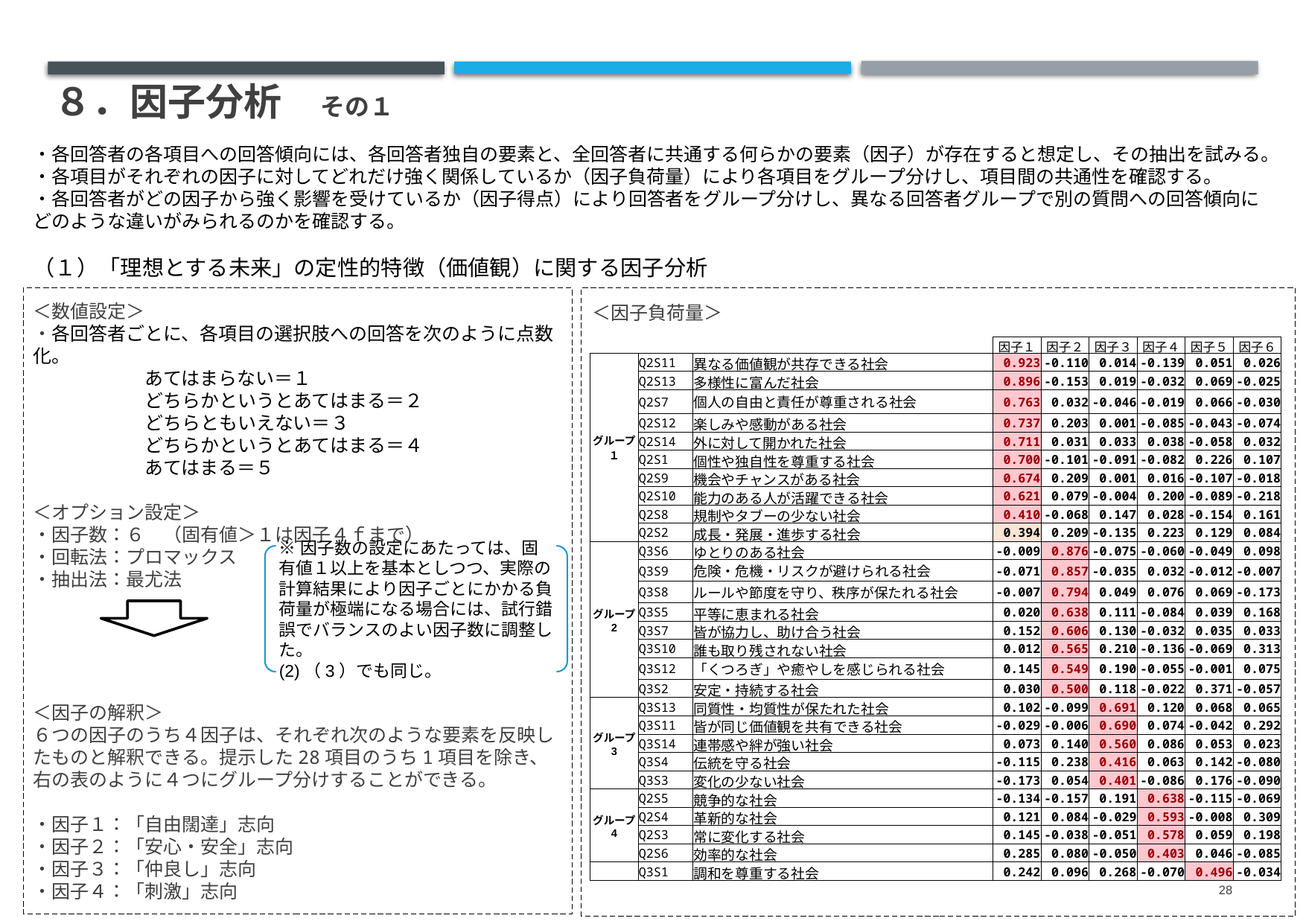

# ８．因子分析　その１
・各回答者の各項目への回答傾向には、各回答者独自の要素と、全回答者に共通する何らかの要素（因子）が存在すると想定し、その抽出を試みる。
・各項目がそれぞれの因子に対してどれだけ強く関係しているか（因子負荷量）により各項目をグループ分けし、項目間の共通性を確認する。
・各回答者がどの因子から強く影響を受けているか（因子得点）により回答者をグループ分けし、異なる回答者グループで別の質問への回答傾向にどのような違いがみられるのかを確認する。

（１）「理想とする未来」の定性的特徴（価値観）に関する因子分析
＜数値設定＞
・各回答者ごとに、各項目の選択肢への回答を次のように点数化。
	あてはまらない＝１
	どちらかというとあてはまる＝２
	どちらともいえない＝３
	どちらかというとあてはまる＝４
	あてはまる＝５

＜オプション設定＞
・因子数：６　（固有値＞１は因子４ｆまで）
・回転法：プロマックス
・抽出法：最尤法

＜因子の解釈＞
６つの因子のうち４因子は、それぞれ次のような要素を反映したものと解釈できる。提示した28項目のうち1項目を除き、右の表のように４つにグループ分けすることができる。

・因子１：「自由闊達」志向
・因子２：「安心・安全」志向
・因子３：「仲良し」志向
・因子４：「刺激」志向

＜因子負荷量＞

|  |  |  | 因子１ | 因子２ | 因子３ | 因子４ | 因子５ | 因子６ |
| --- | --- | --- | --- | --- | --- | --- | --- | --- |
| グループ１ | Q2S11 | 異なる価値観が共存できる社会 | 0.923 | -0.110 | 0.014 | -0.139 | 0.051 | 0.026 |
|  | Q2S13 | 多様性に富んだ社会 | 0.896 | -0.153 | 0.019 | -0.032 | 0.069 | -0.025 |
|  | Q2S7 | 個人の自由と責任が尊重される社会 | 0.763 | 0.032 | -0.046 | -0.019 | 0.066 | -0.030 |
|  | Q2S12 | 楽しみや感動がある社会 | 0.737 | 0.203 | 0.001 | -0.085 | -0.043 | -0.074 |
|  | Q2S14 | 外に対して開かれた社会 | 0.711 | 0.031 | 0.033 | 0.038 | -0.058 | 0.032 |
|  | Q2S1 | 個性や独自性を尊重する社会 | 0.700 | -0.101 | -0.091 | -0.082 | 0.226 | 0.107 |
|  | Q2S9 | 機会やチャンスがある社会 | 0.674 | 0.209 | 0.001 | 0.016 | -0.107 | -0.018 |
|  | Q2S10 | 能力のある人が活躍できる社会 | 0.621 | 0.079 | -0.004 | 0.200 | -0.089 | -0.218 |
|  | Q2S8 | 規制やタブーの少ない社会 | 0.410 | -0.068 | 0.147 | 0.028 | -0.154 | 0.161 |
|  | Q2S2 | 成長・発展・進歩する社会 | 0.394 | 0.209 | -0.135 | 0.223 | 0.129 | 0.084 |
| グループ 2 | Q3S6 | ゆとりのある社会 | -0.009 | 0.876 | -0.075 | -0.060 | -0.049 | 0.098 |
|  | Q3S9 | 危険・危機・リスクが避けられる社会 | -0.071 | 0.857 | -0.035 | 0.032 | -0.012 | -0.007 |
|  | Q3S8 | ルールや節度を守り、秩序が保たれる社会 | -0.007 | 0.794 | 0.049 | 0.076 | 0.069 | -0.173 |
|  | Q3S5 | 平等に恵まれる社会 | 0.020 | 0.638 | 0.111 | -0.084 | 0.039 | 0.168 |
|  | Q3S7 | 皆が協力し、助け合う社会 | 0.152 | 0.606 | 0.130 | -0.032 | 0.035 | 0.033 |
|  | Q3S10 | 誰も取り残されない社会 | 0.012 | 0.565 | 0.210 | -0.136 | -0.069 | 0.313 |
|  | Q3S12 | 「くつろぎ」や癒やしを感じられる社会 | 0.145 | 0.549 | 0.190 | -0.055 | -0.001 | 0.075 |
|  | Q3S2 | 安定・持続する社会 | 0.030 | 0.500 | 0.118 | -0.022 | 0.371 | -0.057 |
| グループ 3 | Q3S13 | 同質性・均質性が保たれた社会 | 0.102 | -0.099 | 0.691 | 0.120 | 0.068 | 0.065 |
|  | Q3S11 | 皆が同じ価値観を共有できる社会 | -0.029 | -0.006 | 0.690 | 0.074 | -0.042 | 0.292 |
|  | Q3S14 | 連帯感や絆が強い社会 | 0.073 | 0.140 | 0.560 | 0.086 | 0.053 | 0.023 |
|  | Q3S4 | 伝統を守る社会 | -0.115 | 0.238 | 0.416 | 0.063 | 0.142 | -0.080 |
|  | Q3S3 | 変化の少ない社会 | -0.173 | 0.054 | 0.401 | -0.086 | 0.176 | -0.090 |
| グループ 4 | Q2S5 | 競争的な社会 | -0.134 | -0.157 | 0.191 | 0.638 | -0.115 | -0.069 |
|  | Q2S4 | 革新的な社会 | 0.121 | 0.084 | -0.029 | 0.593 | -0.008 | 0.309 |
|  | Q2S3 | 常に変化する社会 | 0.145 | -0.038 | -0.051 | 0.578 | 0.059 | 0.198 |
|  | Q2S6 | 効率的な社会 | 0.285 | 0.080 | -0.050 | 0.403 | 0.046 | -0.085 |
|  | Q3S1 | 調和を尊重する社会 | 0.242 | 0.096 | 0.268 | -0.070 | 0.496 | -0.034 |
※因子数の設定にあたっては、固有値１以上を基本としつつ、実際の計算結果により因子ごとにかかる負荷量が極端になる場合には、試行錯誤でバランスのよい因子数に調整した。
(2)（3）でも同じ。

28